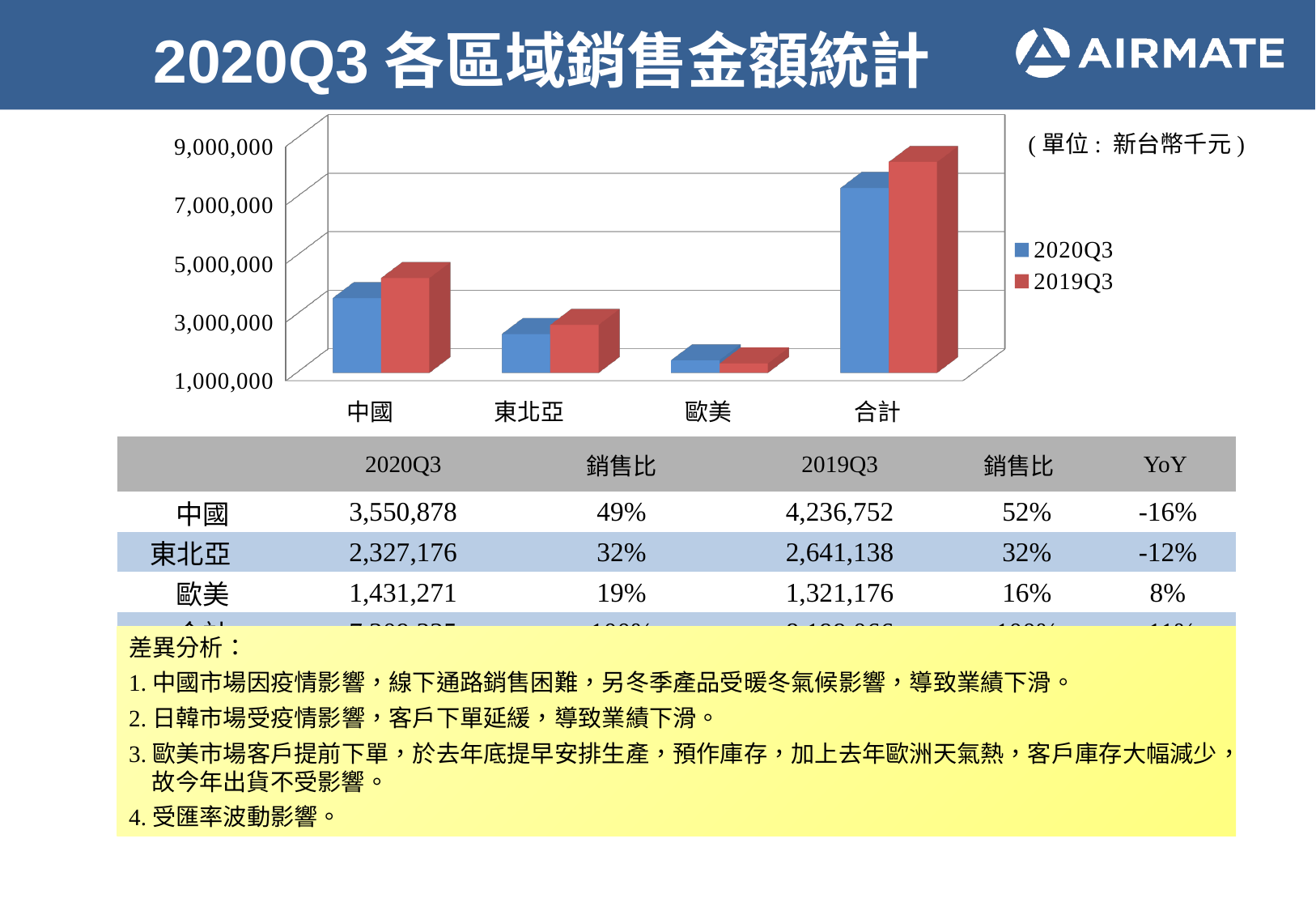

2020Q3各區域銷售金額統計

[unsupported chart]

(單位: 新台幣千元)
|  | 2020Q3 | 銷售比 | 2019Q3 | 銷售比 | YoY |
| --- | --- | --- | --- | --- | --- |
| 中國 | 3,550,878 | 49% | 4,236,752 | 52% | -16% |
| 東北亞 | 2,327,176 | 32% | 2,641,138 | 32% | -12% |
| 歐美 | 1,431,271 | 19% | 1,321,176 | 16% | 8% |
| 合計 | 7,309,325 | 100% | 8,199,066 | 100% | -11% |
差異分析：
1.中國市場因疫情影響，線下通路銷售困難，另冬季產品受暖冬氣候影響，導致業績下滑。
2.日韓市場受疫情影響，客戶下單延緩，導致業績下滑。
3.歐美市場客戶提前下單，於去年底提早安排生產，預作庫存，加上去年歐洲天氣熱，客戶庫存大幅減少，故今年出貨不受影響。
4.受匯率波動影響。
2